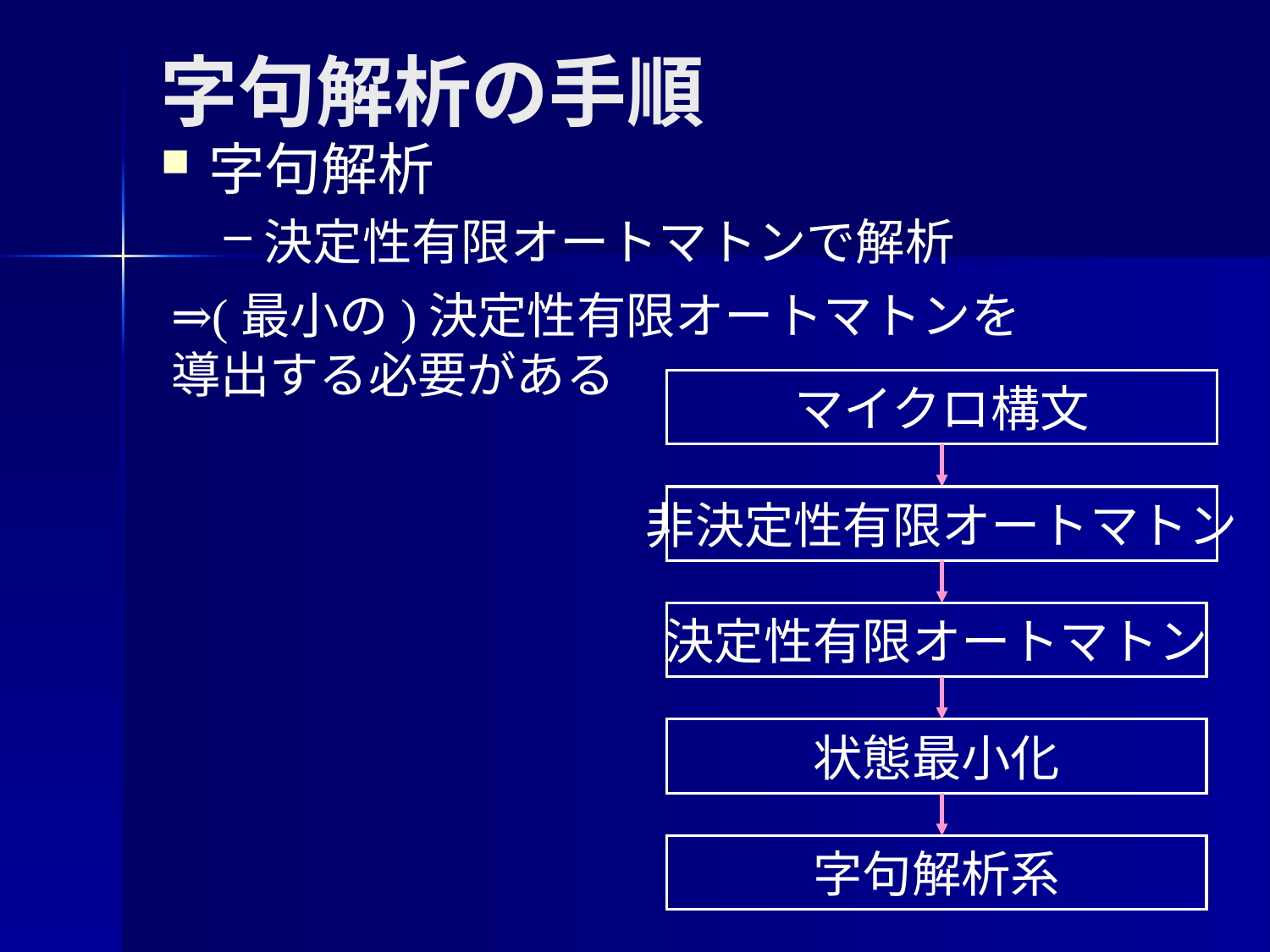

# 字句解析の手順
字句解析
決定性有限オートマトンで解析
⇒(最小の)決定性有限オートマトンを
導出する必要がある
マイクロ構文

非決定性有限オートマトン

決定性有限オートマトン

状態最小化

字句解析系